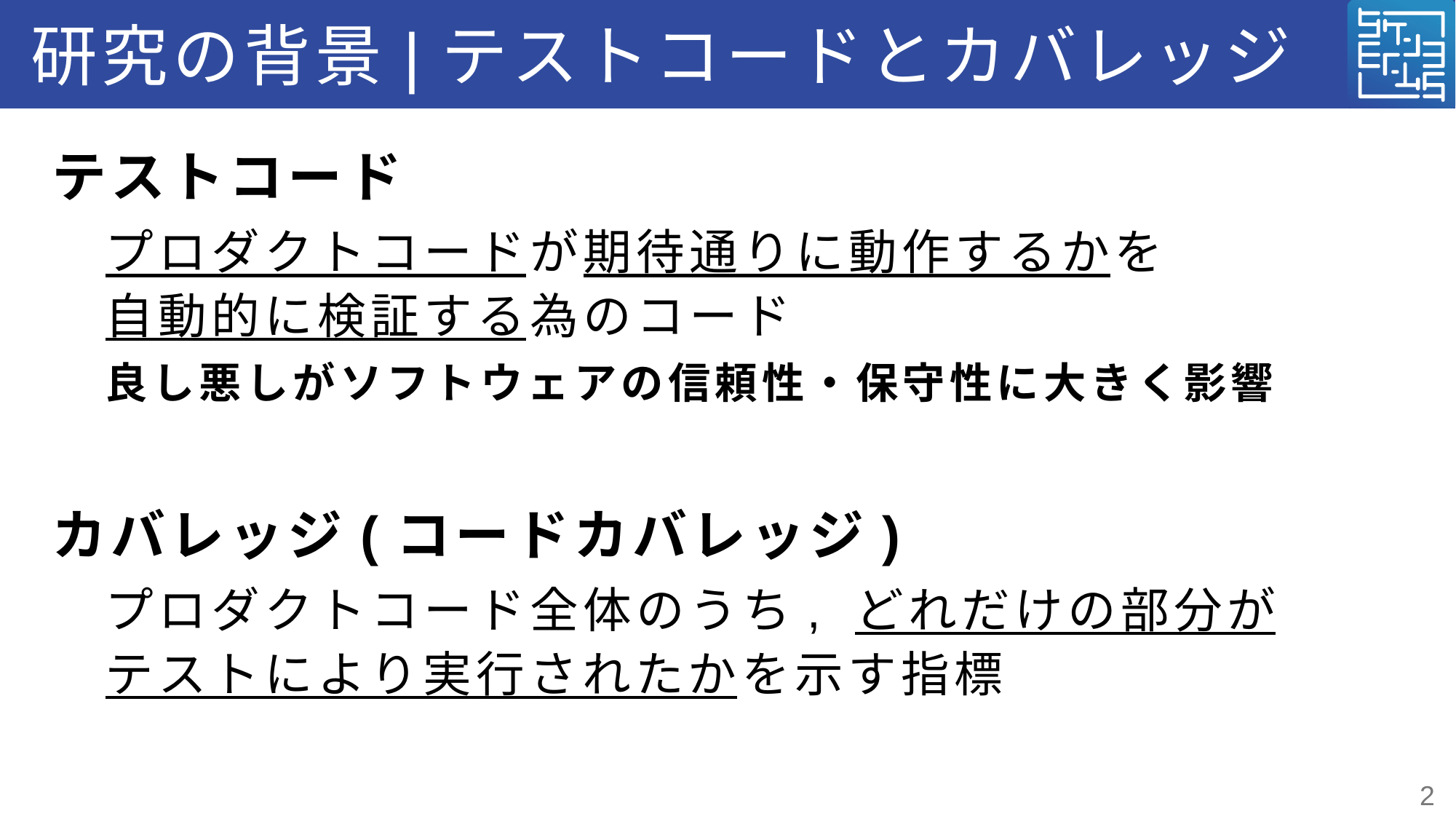

# 研究の背景|テストコードとカバレッジ
テストコード
プロダクトコードが期待通りに動作するかを
自動的に検証する為のコード
良し悪しがソフトウェアの信頼性・保守性に大きく影響

カバレッジ(コードカバレッジ)
プロダクトコード全体のうち, どれだけの部分が
テストにより実行されたかを示す指標

2